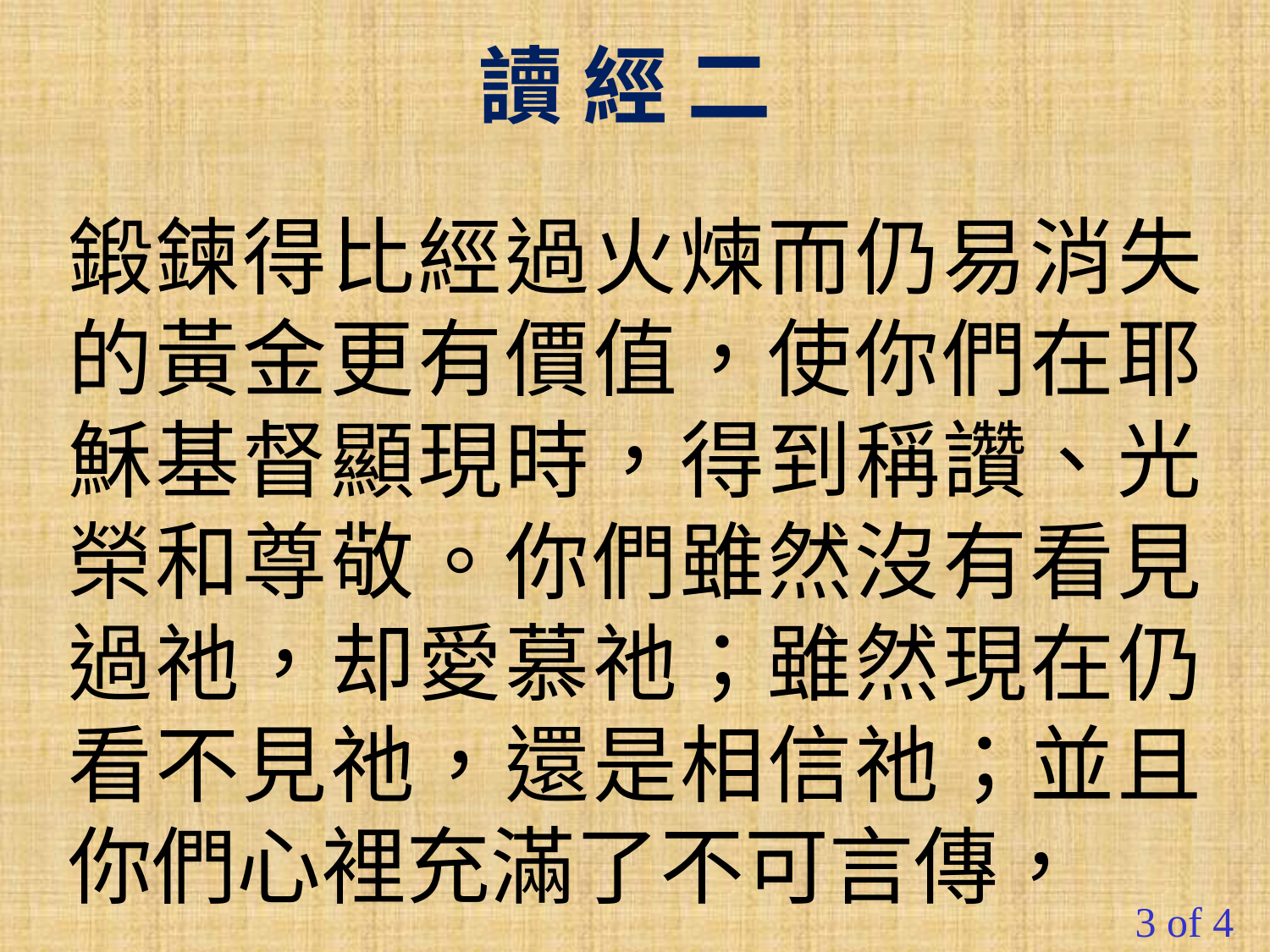

讀 經 二

鍛鍊得比經過火煉而仍易消失的黃金更有價值，使你們在耶穌基督顯現時，得到稱讚、光榮和尊敬。你們雖然沒有看見過祂，却愛慕祂；雖然現在仍看不見祂，還是相信祂；並且你們心裡充滿了不可言傳，
3 of 4